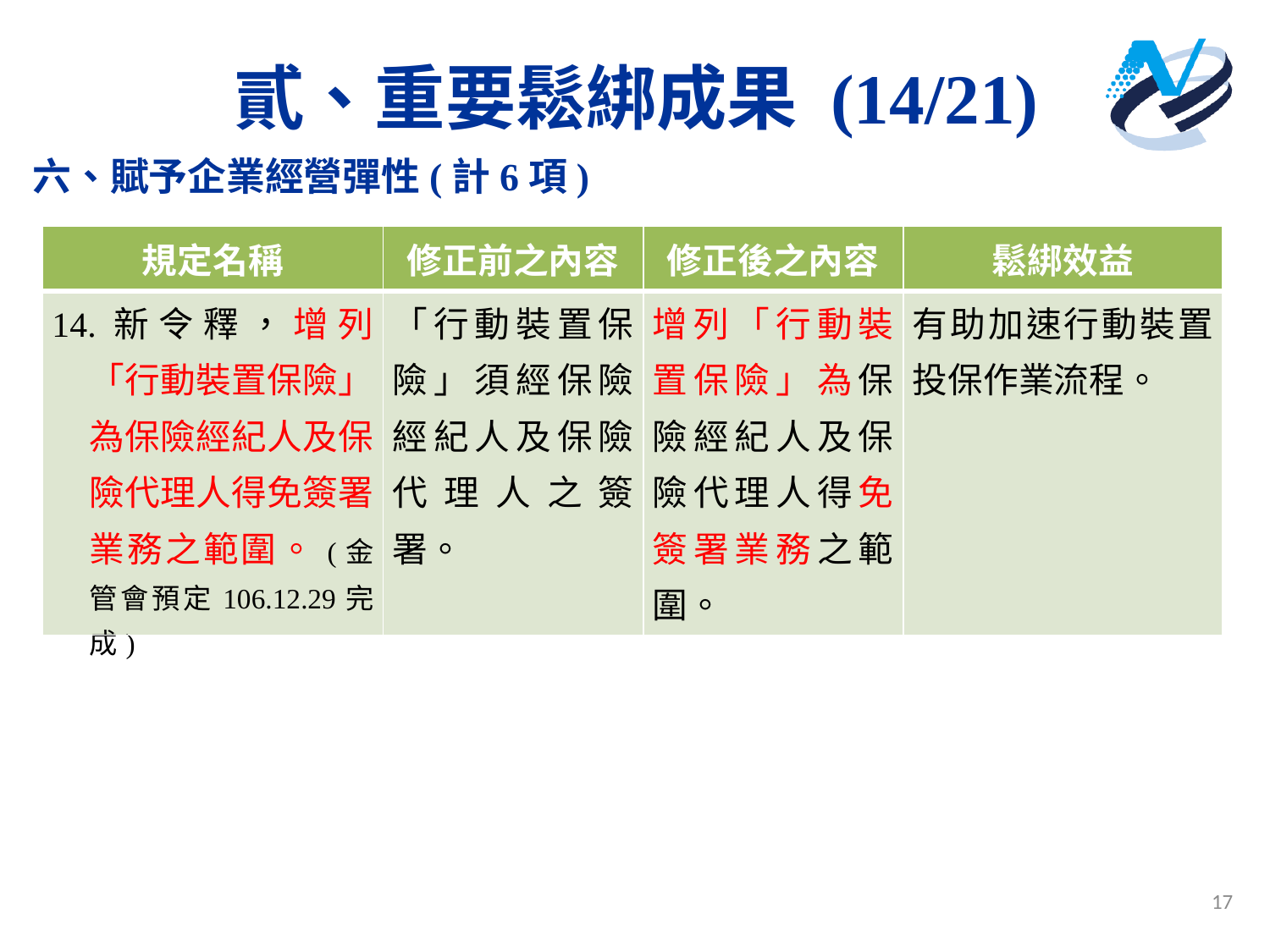

# 貳、重要鬆綁成果 (14/21)
六、賦予企業經營彈性(計6項)
| 規定名稱 | 修正前之內容 | 修正後之內容 | 鬆綁效益 |
| --- | --- | --- | --- |
| 14.新令釋，增列「行動裝置保險」為保險經紀人及保險代理人得免簽署業務之範圍。(金管會預定106.12.29完成) | 「行動裝置保險」須經保險經紀人及保險代理人之簽署。 | 增列「行動裝置保險」為保險經紀人及保險代理人得免簽署業務之範圍。 | 有助加速行動裝置投保作業流程。 |
17